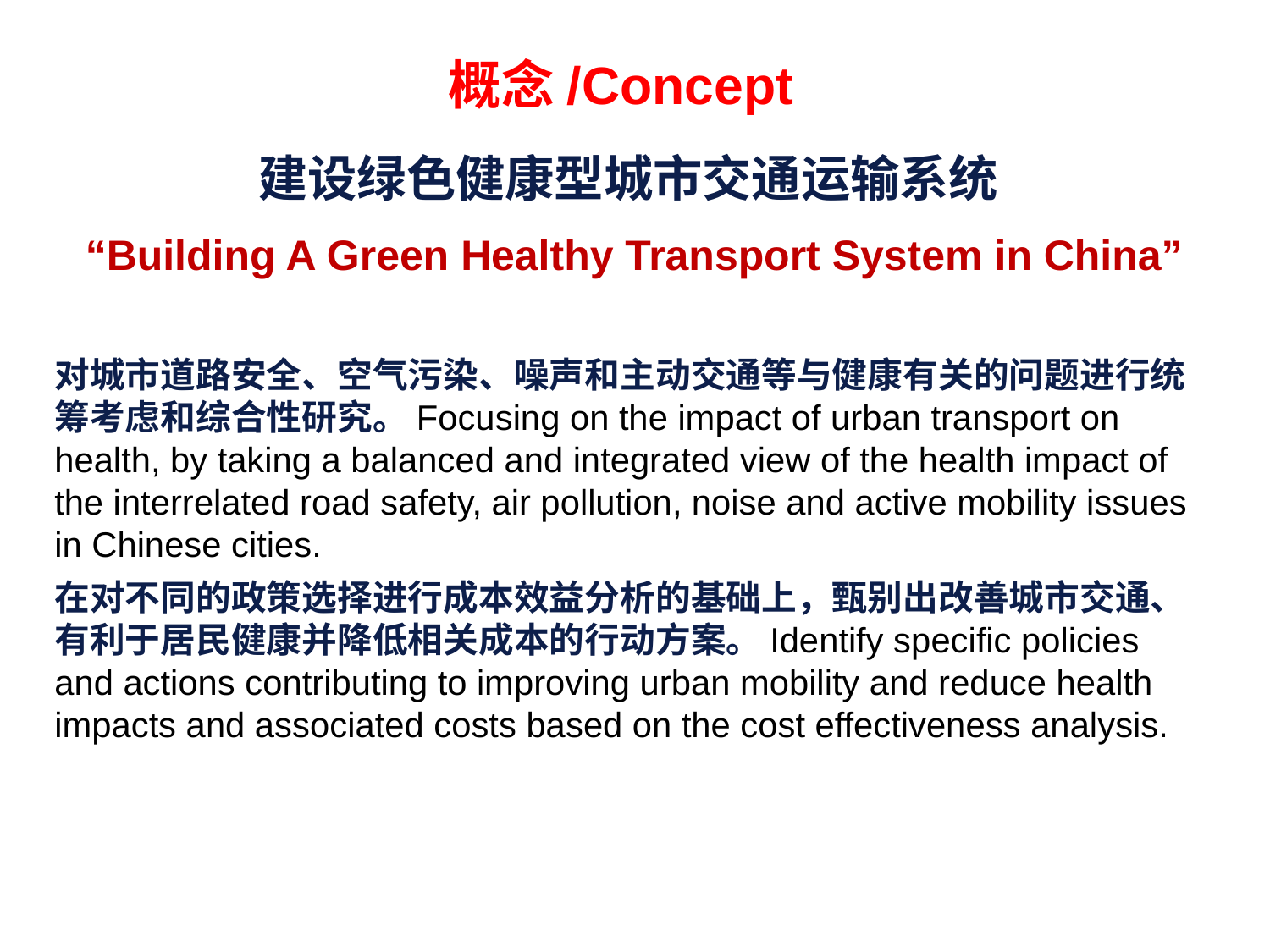

概念/Concept
建设绿色健康型城市交通运输系统
 “Building A Green Healthy Transport System in China”

对城市道路安全、空气污染、噪声和主动交通等与健康有关的问题进行统筹考虑和综合性研究。Focusing on the impact of urban transport on health, by taking a balanced and integrated view of the health impact of the interrelated road safety, air pollution, noise and active mobility issues in Chinese cities.
在对不同的政策选择进行成本效益分析的基础上，甄别出改善城市交通、有利于居民健康并降低相关成本的行动方案。Identify specific policies and actions contributing to improving urban mobility and reduce health impacts and associated costs based on the cost effectiveness analysis.